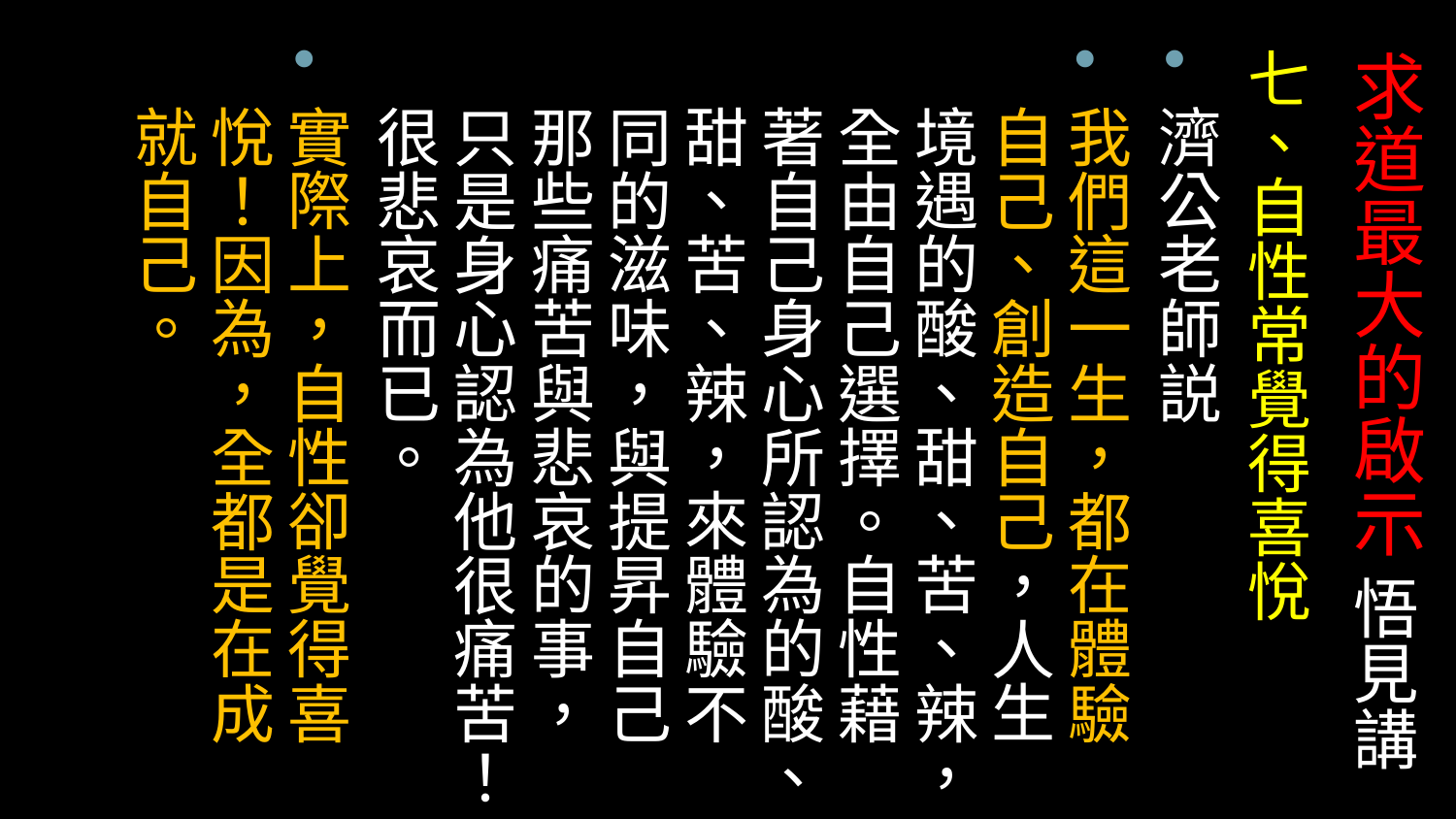

七、自性常覺得喜悅
濟公老師説
我們這一生，都在體驗自己、創造自己，人生境遇的酸、甜、苦、辣，全由自己選擇。自性藉著自己身心所認為的酸、甜、苦、辣，來體驗不同的滋味，與提昇自己那些痛苦與悲哀的事，只是身心認為他很痛苦！很悲哀而已。
實際上，自性卻覺得喜悅！因為，全都是在成就自己。

# 求道最大的啟示 悟見講